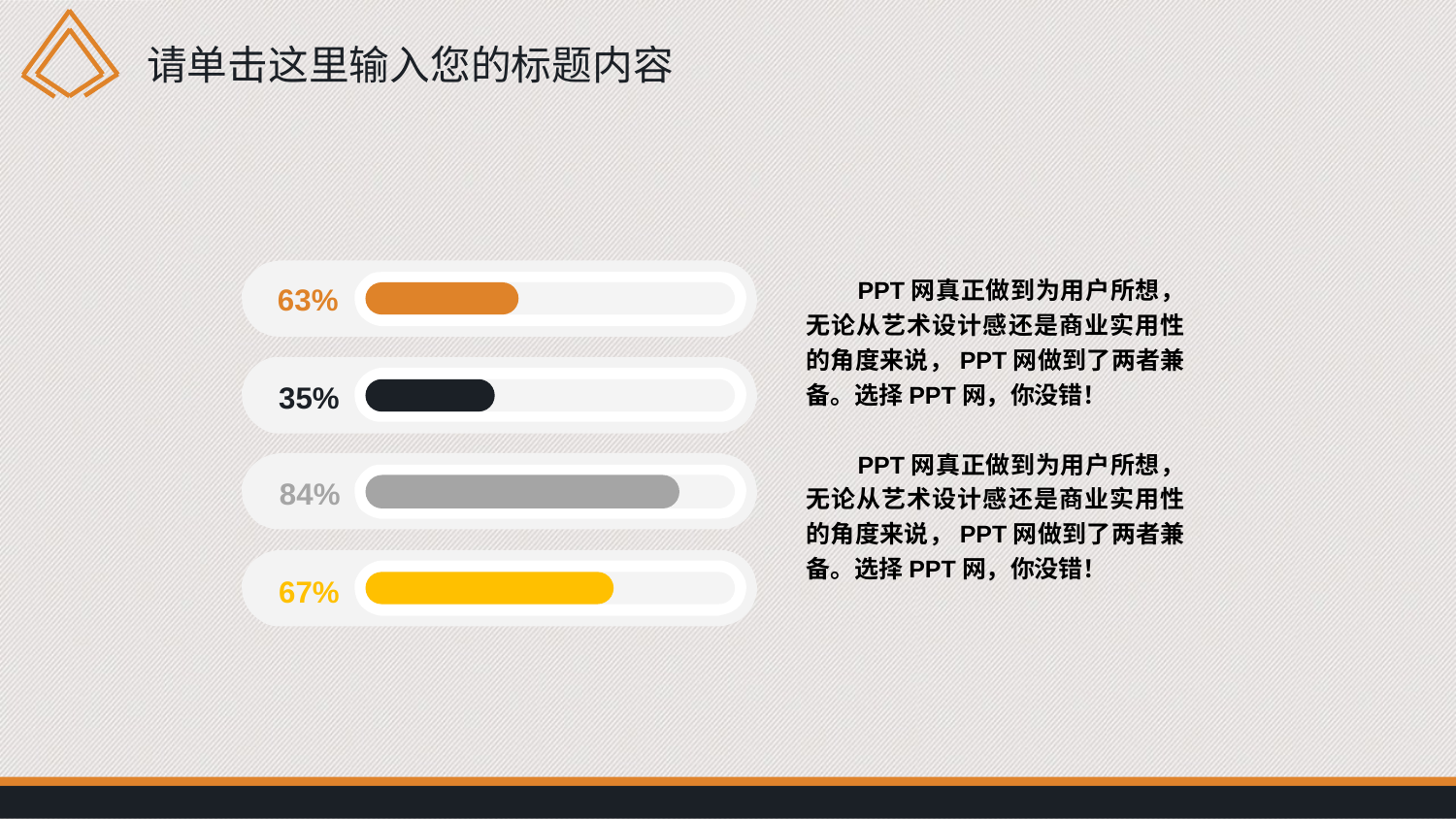

请单击这里输入您的标题内容

PPT网真正做到为用户所想，无论从艺术设计感还是商业实用性的角度来说，PPT网做到了两者兼备。选择PPT网，你没错！

PPT网真正做到为用户所想，无论从艺术设计感还是商业实用性的角度来说，PPT网做到了两者兼备。选择PPT网，你没错！

63%

35%

84%

67%